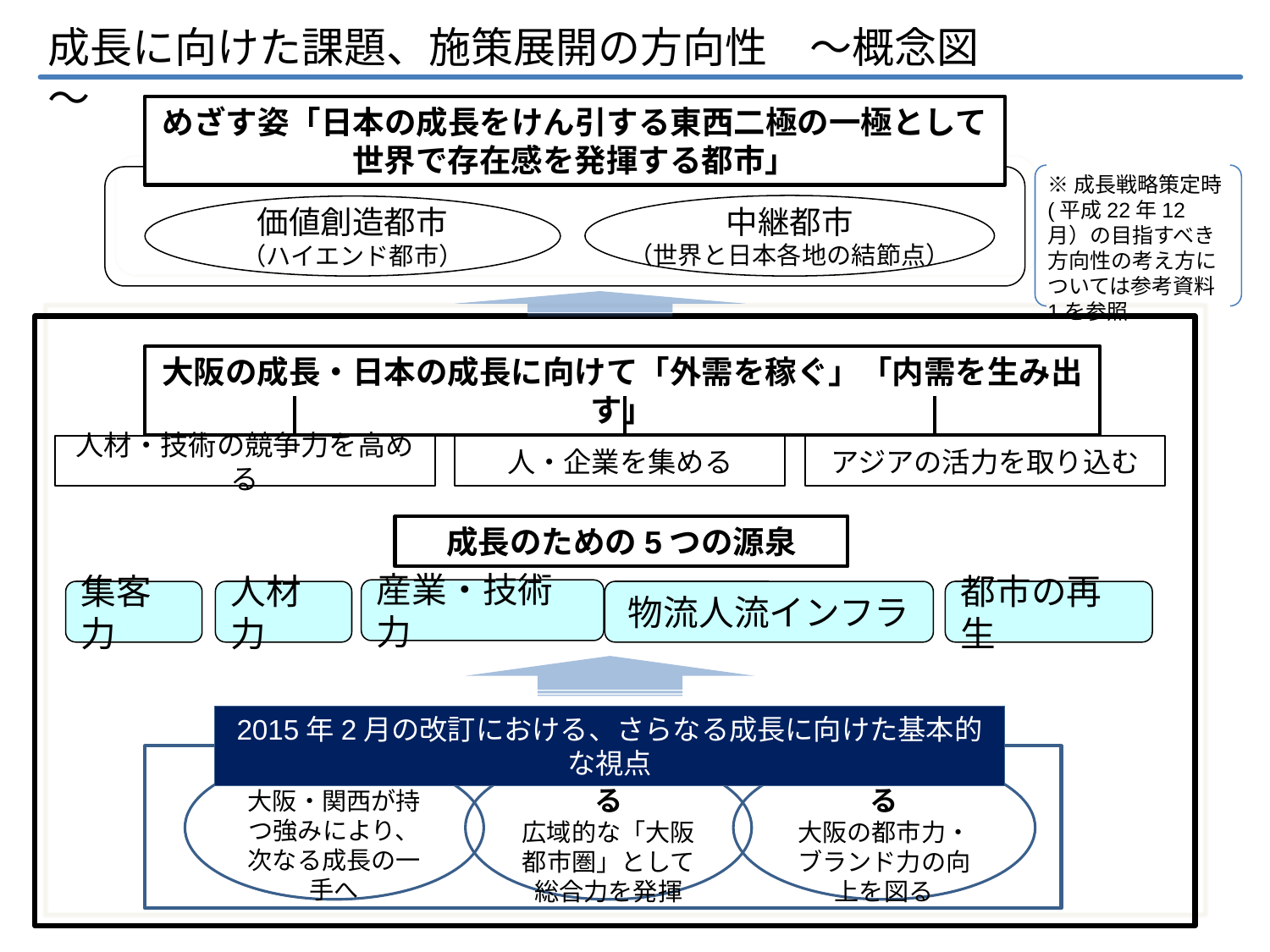

成長に向けた課題、施策展開の方向性　～概念図～
めざす姿「日本の成長をけん引する東西二極の一極として
世界で存在感を発揮する都市」

※成長戦略策定時(平成22年12月）の目指すべき方向性の考え方については参考資料1を参照

中継都市
（世界と日本各地の結節点）
価値創造都市
（ハイエンド都市）

大阪の成長・日本の成長に向けて「外需を稼ぐ」「内需を生み出す」
人材・技術の競争力を高める
人・企業を集める
アジアの活力を取り込む
成長のための5つの源泉

産業・技術力
人材力
集客力
物流人流インフラ
都市の再生
2015年2月の改訂における、さらなる成長に向けた基本的な視点

強みを磨く
大阪・関西が持つ強みにより、次なる成長の一手へ
強みをつなげる
広域的な「大阪都市圏」として総合力を発揮
強みを発信する
大阪の都市力・ブランド力の向上を図る